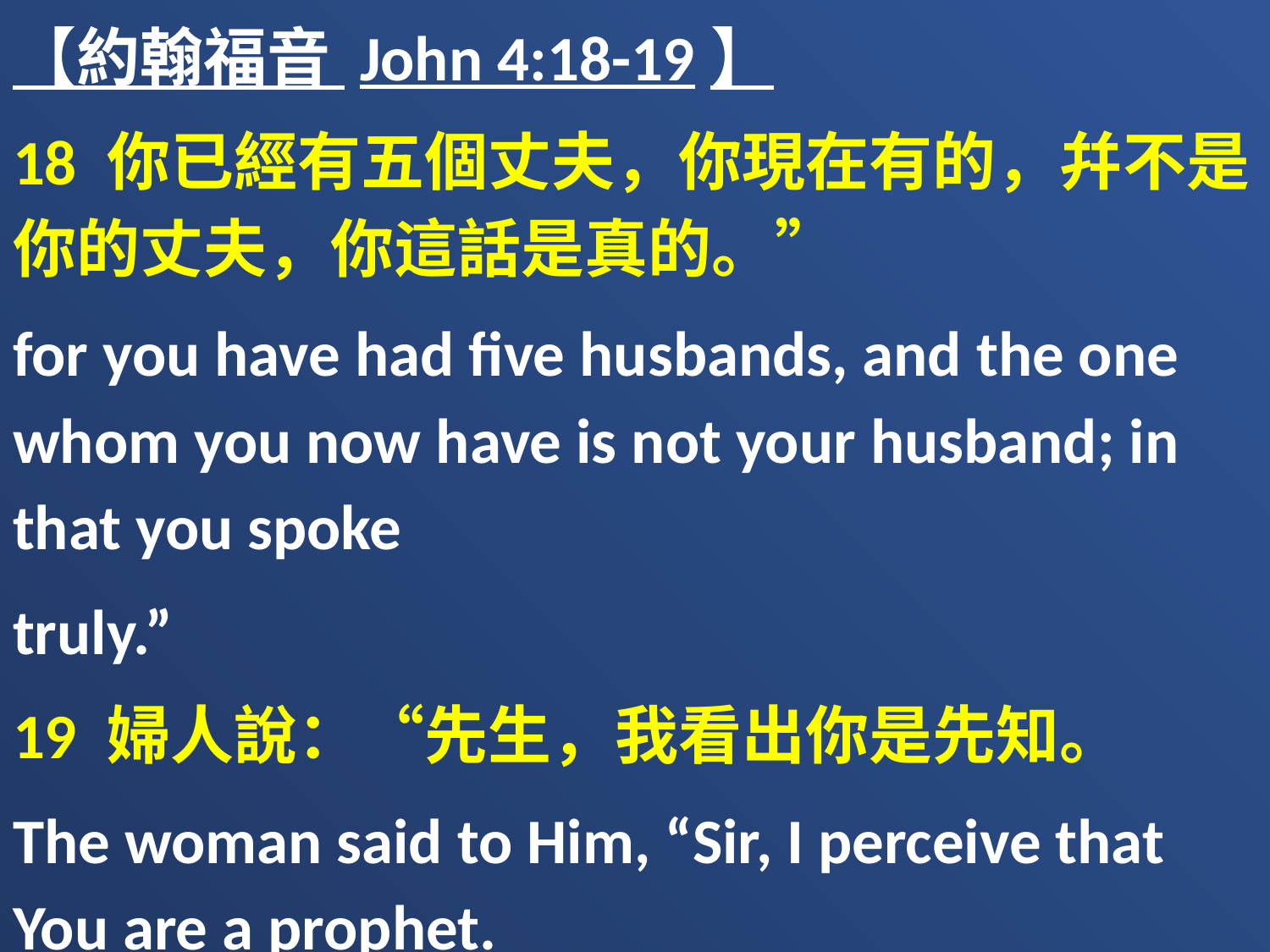

【約翰福音 John 4:18-19】
18 你已經有五個丈夫，你現在有的，幷不是你的丈夫，你這話是真的。”
for you have had five husbands, and the one whom you now have is not your husband; in that you spoke
truly.”
19 婦人說：“先生，我看出你是先知。
The woman said to Him, “Sir, I perceive that You are a prophet.